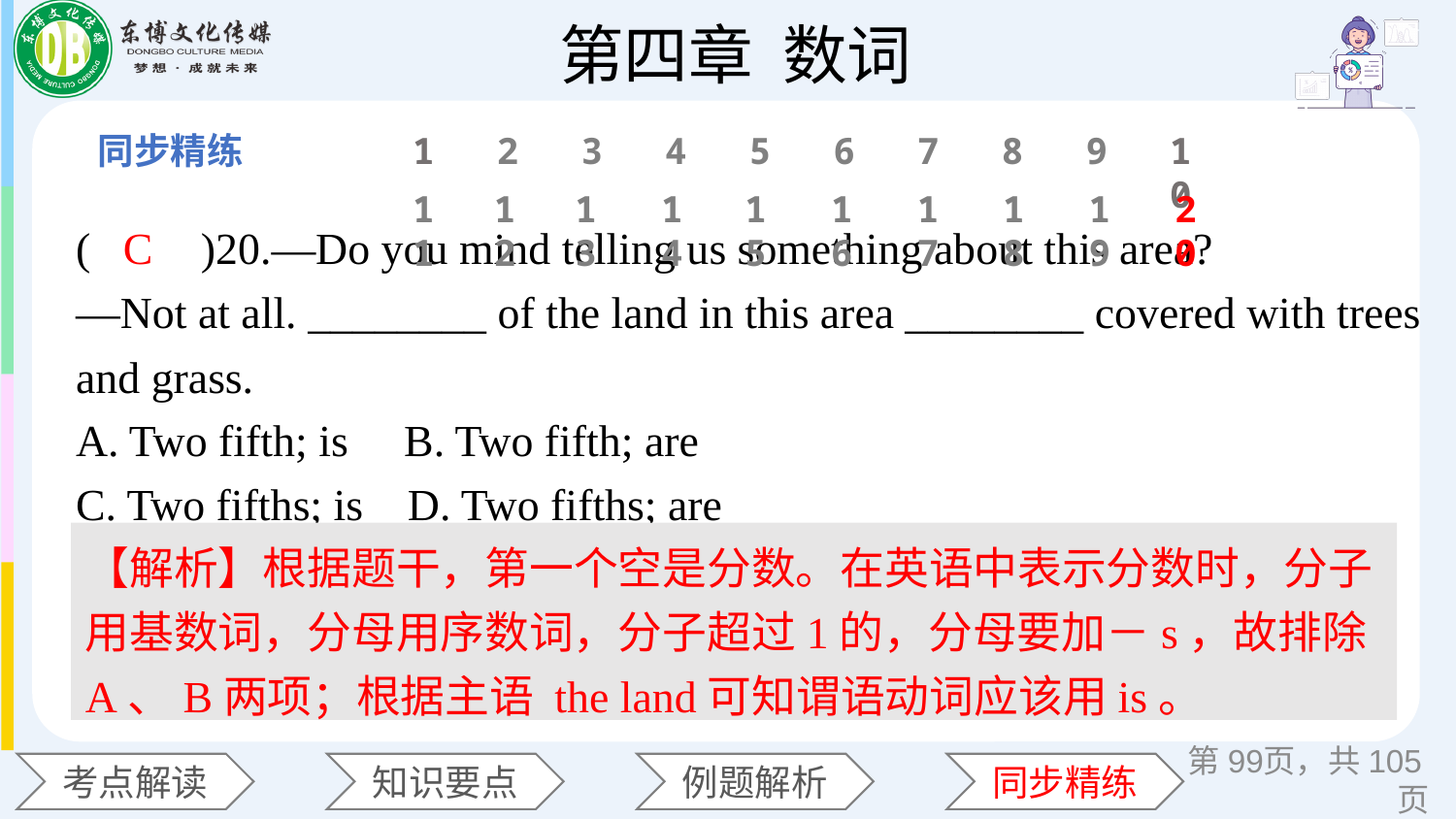

1
2
3
4
5
6
7
8
9
10
11
12
13
14
15
16
17
18
19
20
(　　)20.—Do you mind telling us something about this area?
—Not at all. ________ of the land in this area ________ covered with trees and grass.
A. Two fifth; is     B. Two fifth; are
C. Two fifths; is    D. Two fifths; are
C
【解析】根据题干，第一个空是分数。在英语中表示分数时，分子用基数词，分母用序数词，分子超过1的，分母要加－s，故排除A、B两项；根据主语 the land可知谓语动词应该用is。
第99页，共105页